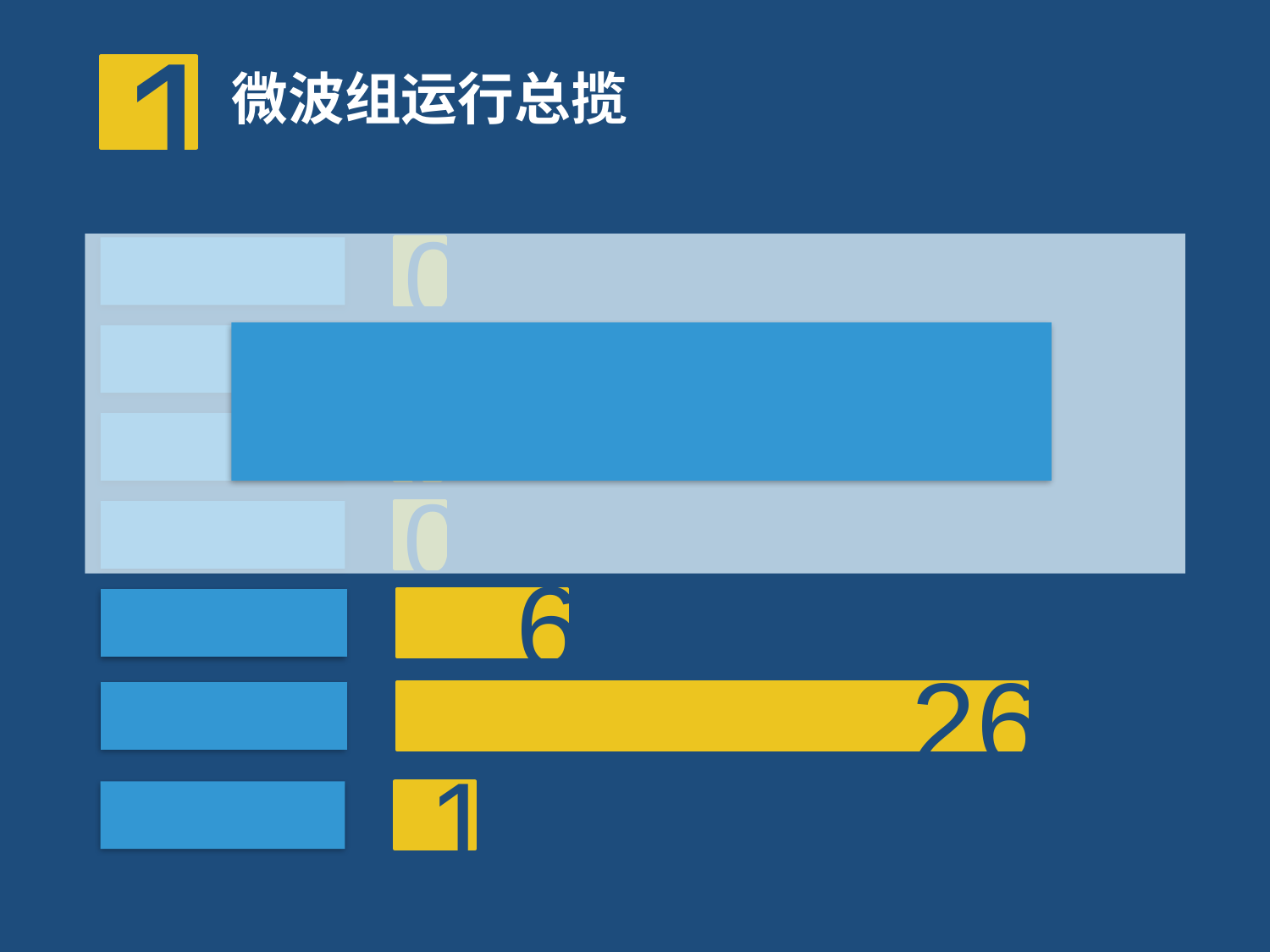

1

微波组运行总揽
0

加速管
0
微波组各系统及部件运行良好，全年运行未发生重大故障。
波导阀门

0
能量倍增器

0
激励部分

6
微波功率

26
相控系统

X
1
波导系统